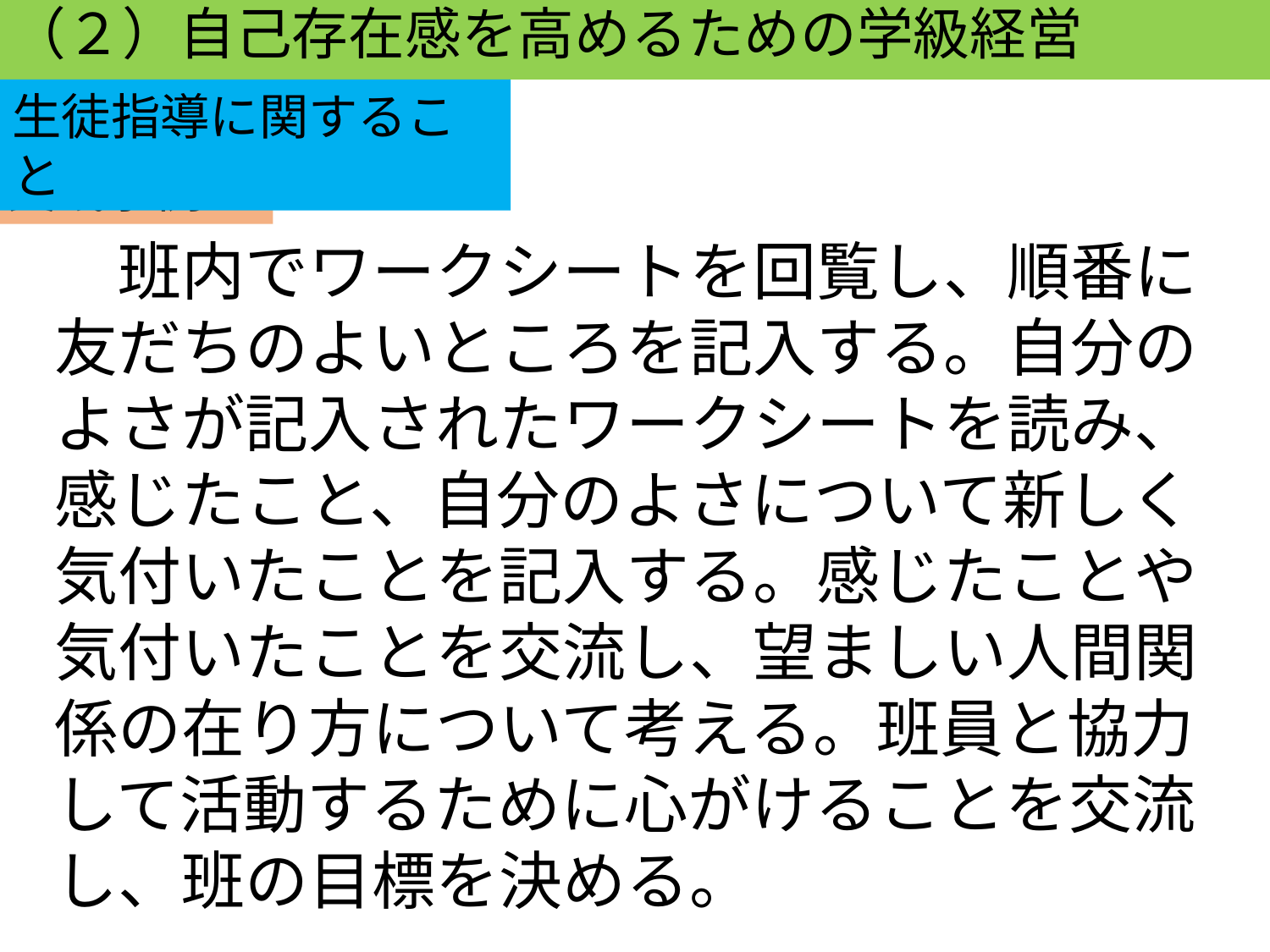

（２）自己存在感を高めるための学級経営
生徒指導に関すること
実践事例１
　班内でワークシートを回覧し、順番に友だちのよいところを記入する。自分のよさが記入されたワークシートを読み、感じたこと、自分のよさについて新しく気付いたことを記入する。感じたことや気付いたことを交流し、望ましい人間関係の在り方について考える。班員と協力して活動するために心がけることを交流し、班の目標を決める。